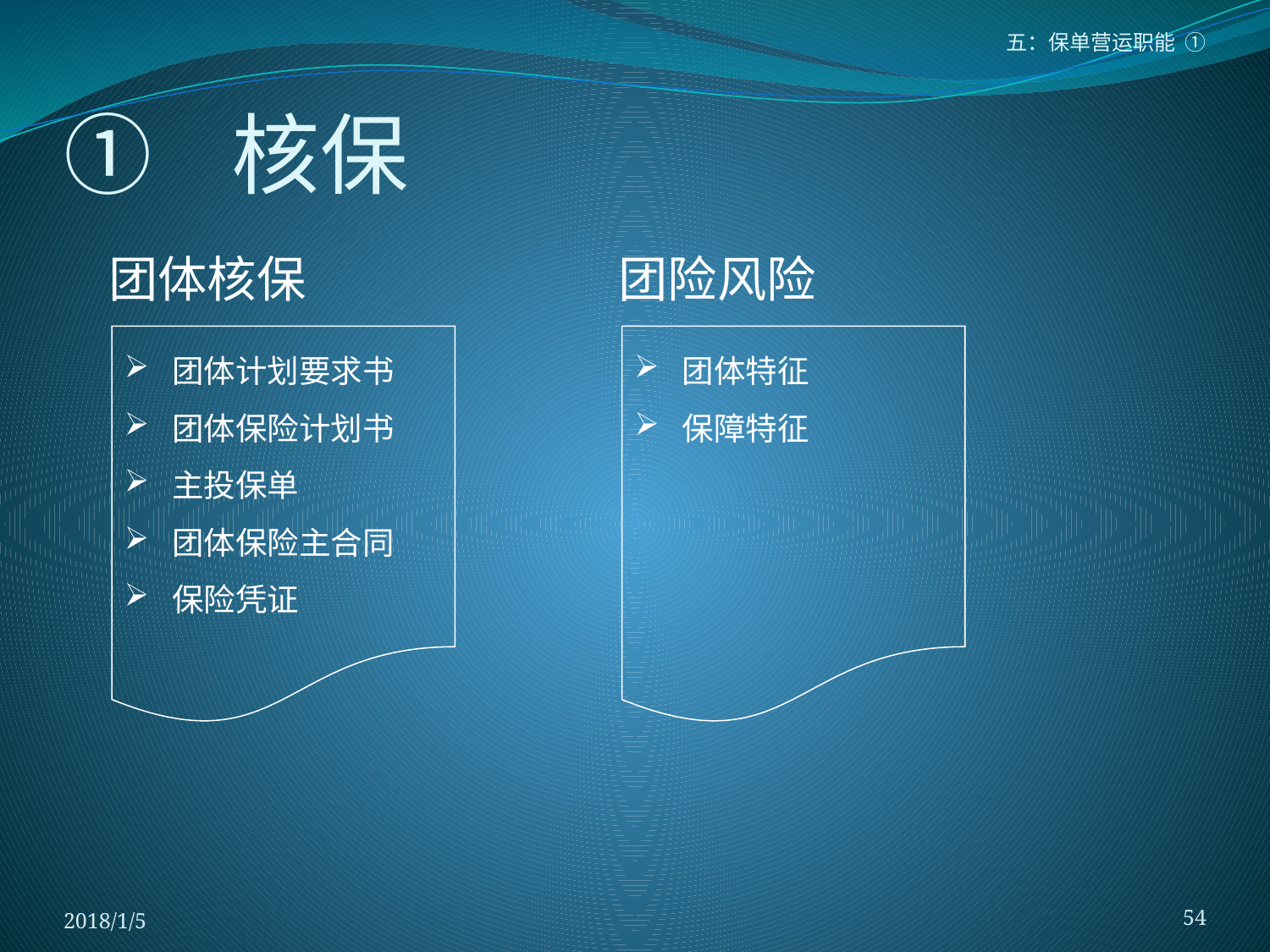

五：保单营运职能  ①
# ①   核保
团体核保
团险风险
团体计划要求书
团体保险计划书
主投保单
团体保险主合同
保险凭证
团体特征
保障特征
2018/1/5
54